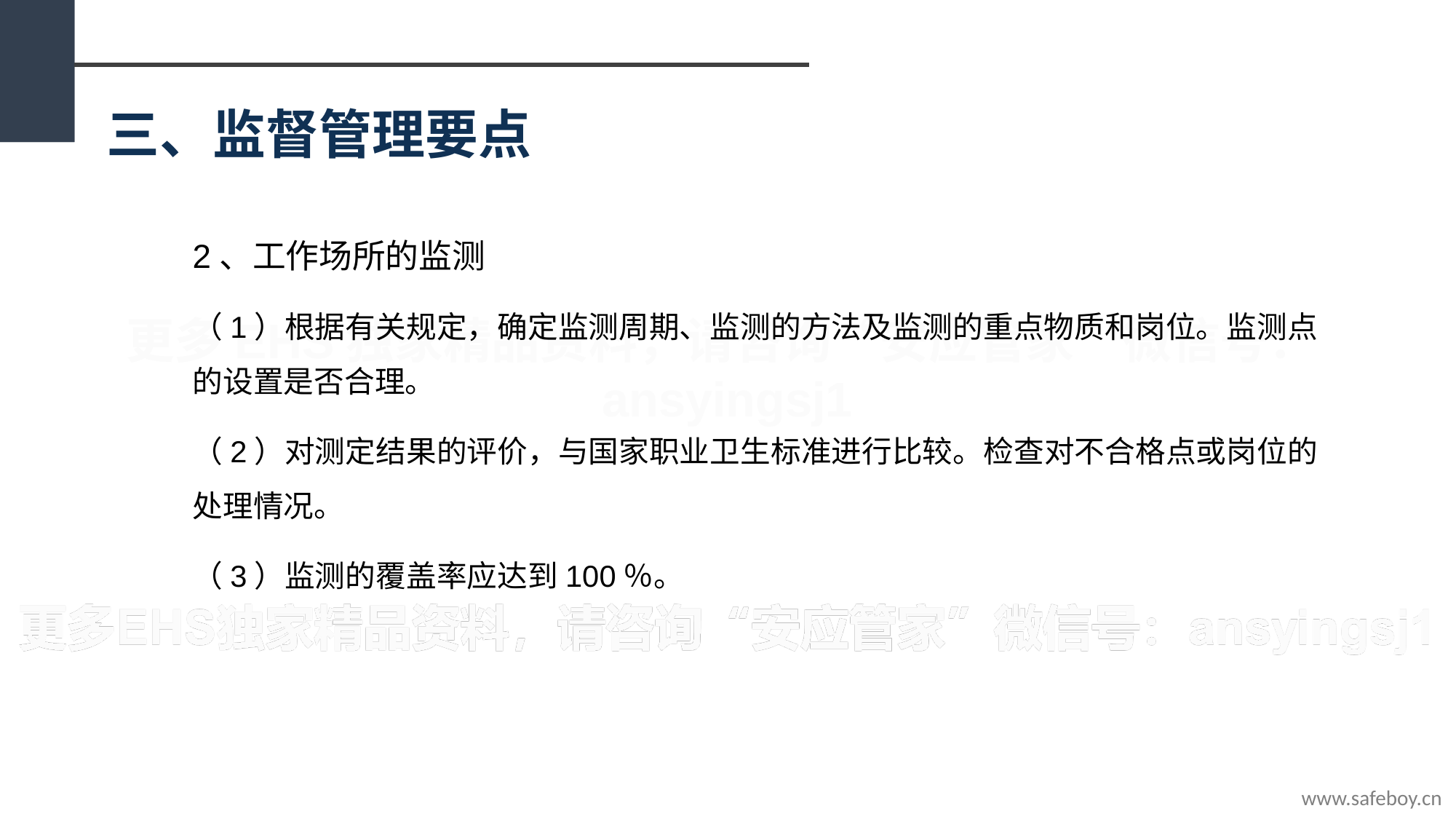

三、监督管理要点
2、工作场所的监测
（1）根据有关规定，确定监测周期、监测的方法及监测的重点物质和岗位。监测点的设置是否合理。
（2）对测定结果的评价，与国家职业卫生标准进行比较。检查对不合格点或岗位的处理情况。
（3）监测的覆盖率应达到100％。